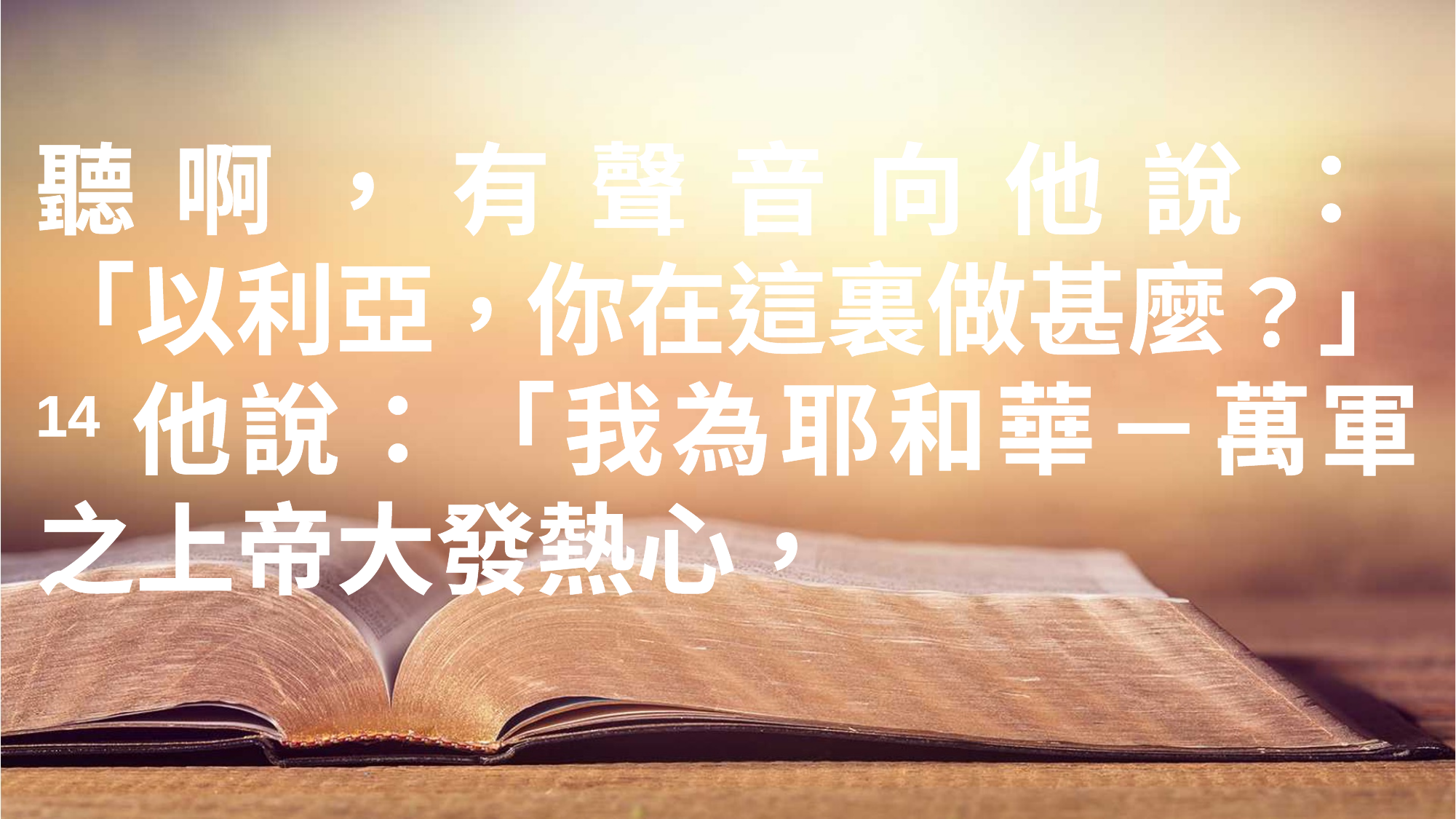

聽啊，有聲音向他說：
「以利亞，你在這裏做甚麼？」14他說：「我為耶和華－萬軍之上帝大發熱心，